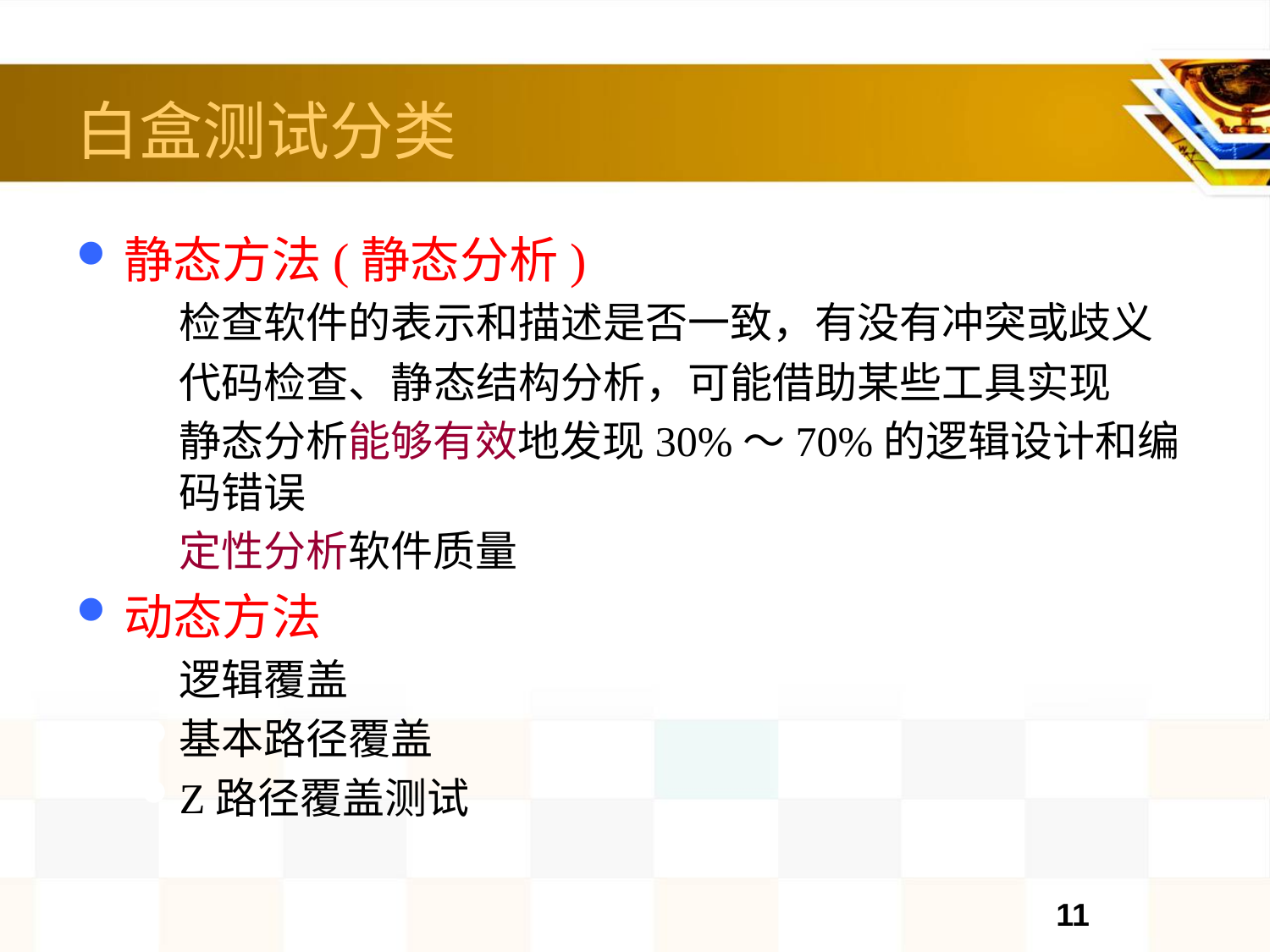

# 白盒测试分类
静态方法(静态分析)
检查软件的表示和描述是否一致，有没有冲突或歧义
代码检查、静态结构分析，可能借助某些工具实现
静态分析能够有效地发现30%～70%的逻辑设计和编码错误
定性分析软件质量
动态方法
逻辑覆盖
基本路径覆盖
Z路径覆盖测试